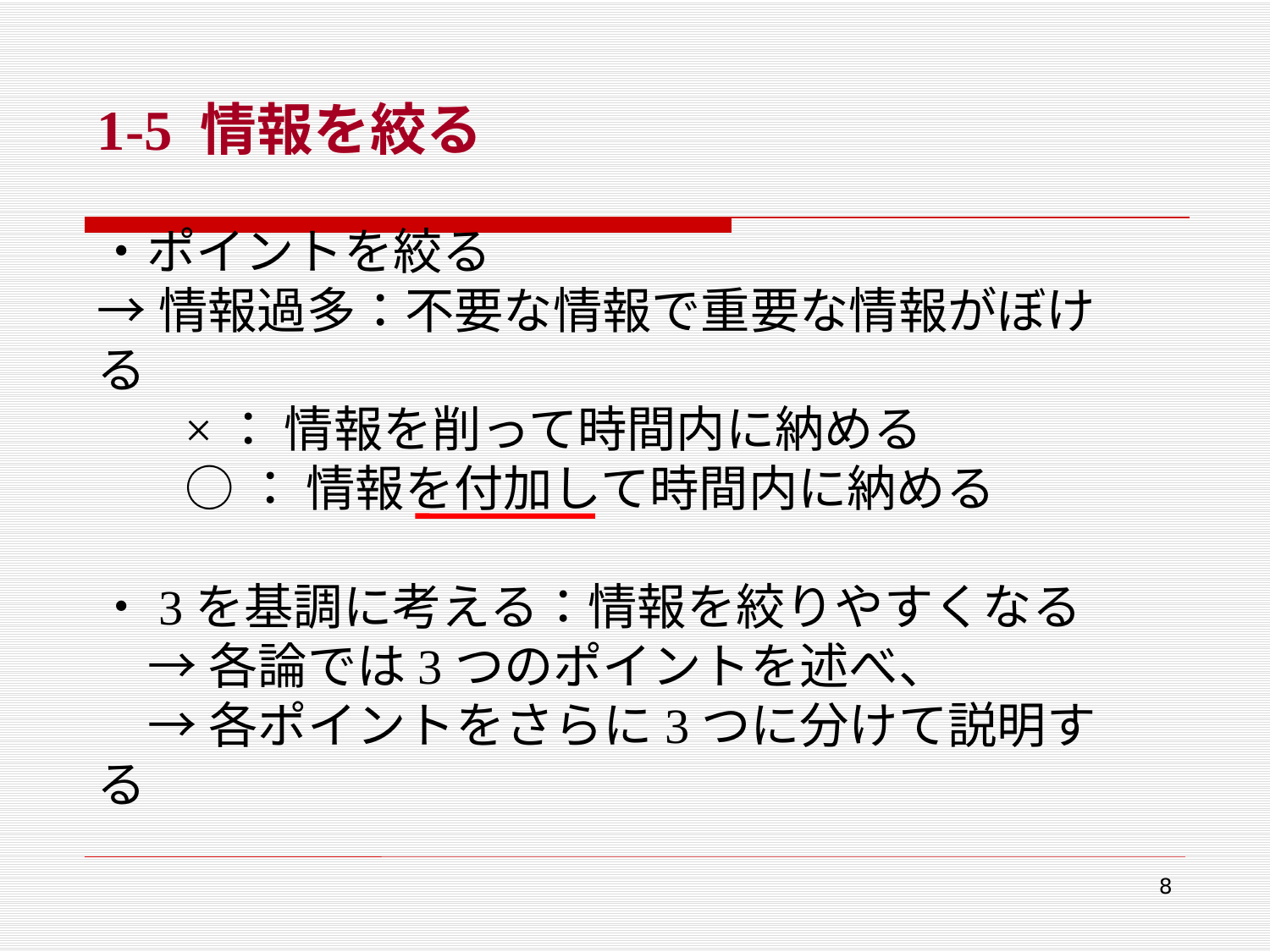

1-5 情報を絞る

・ポイントを絞る
→情報過多：不要な情報で重要な情報がぼける
		×： 情報を削って時間内に納める
		○： 情報を付加して時間内に納める

・3を基調に考える：情報を絞りやすくなる
	→各論では3つのポイントを述べ、
	→各ポイントをさらに3つに分けて説明する

8